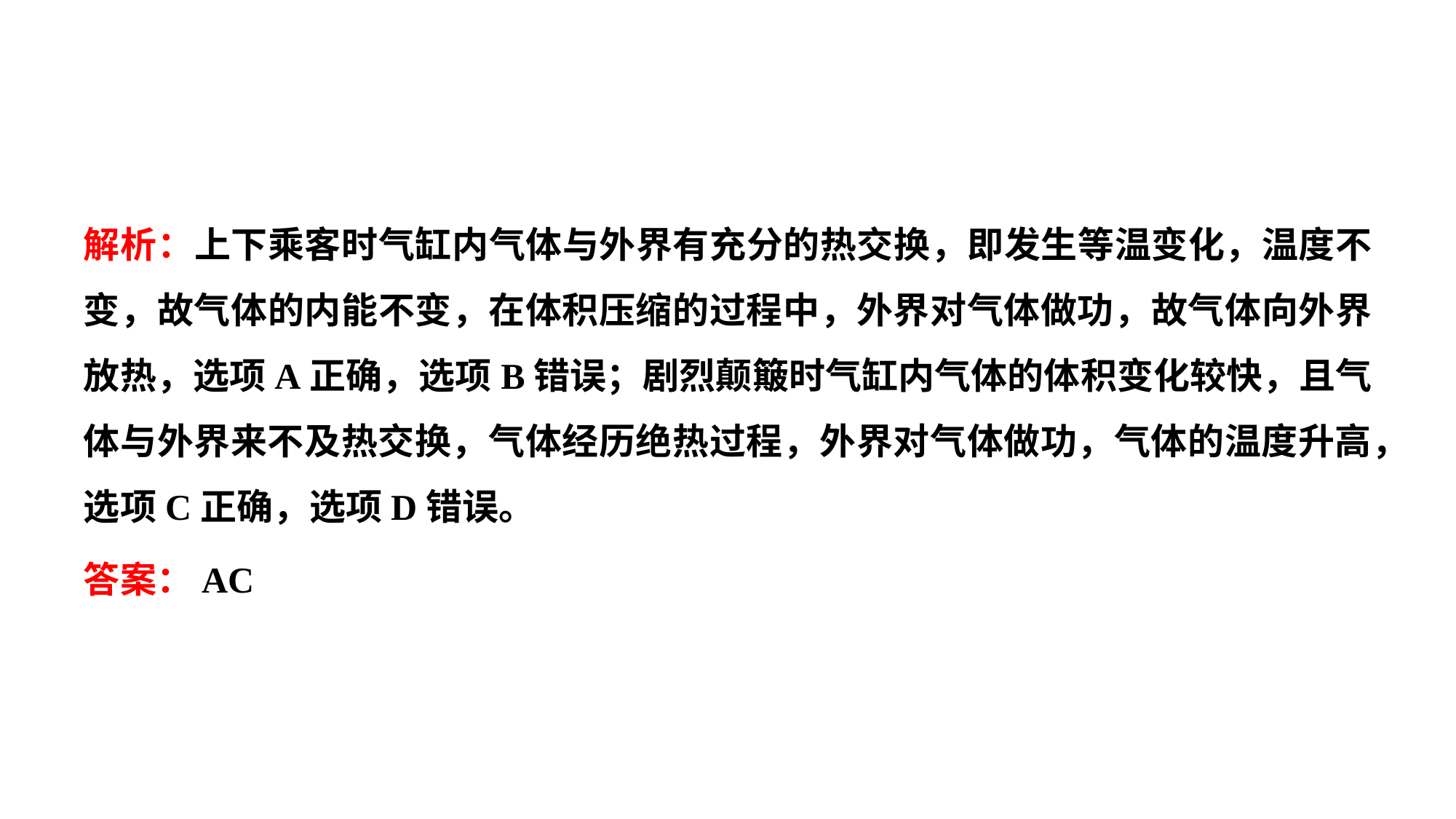

解析：上下乘客时气缸内气体与外界有充分的热交换，即发生等温变化，温度不变，故气体的内能不变，在体积压缩的过程中，外界对气体做功，故气体向外界放热，选项A正确，选项B错误；剧烈颠簸时气缸内气体的体积变化较快，且气体与外界来不及热交换，气体经历绝热过程，外界对气体做功，气体的温度升高，选项C正确，选项D错误。
答案：AC